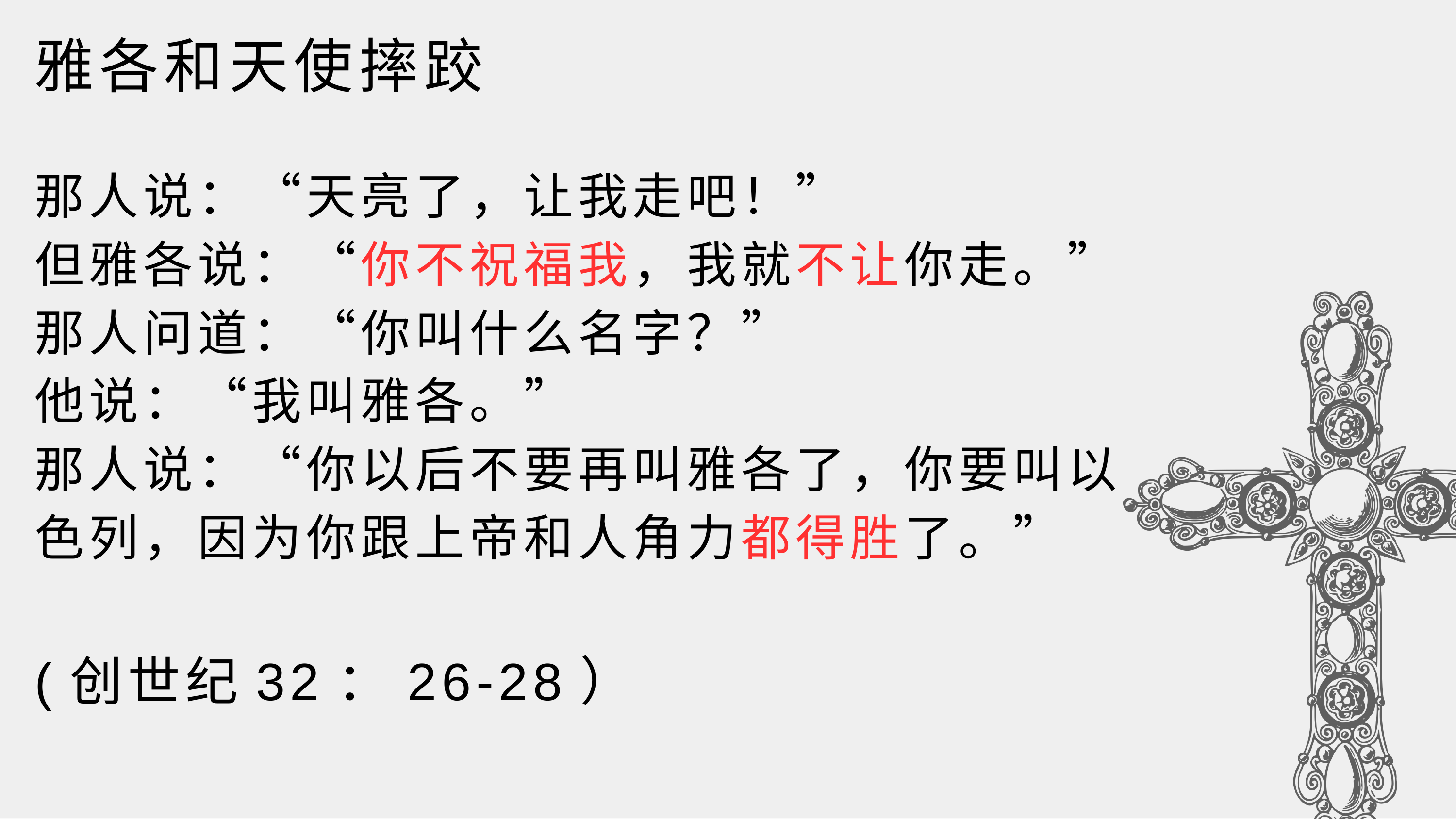

雅各和天使摔跤
那人说：“天亮了，让我走吧！”
但雅各说：“你不祝福我，我就不让你走。”
那人问道：“你叫什么名字？”
他说：“我叫雅各。”
那人说：“你以后不要再叫雅各了，你要叫以色列，因为你跟上帝和人角力都得胜了。”

(创世纪32：26-28）